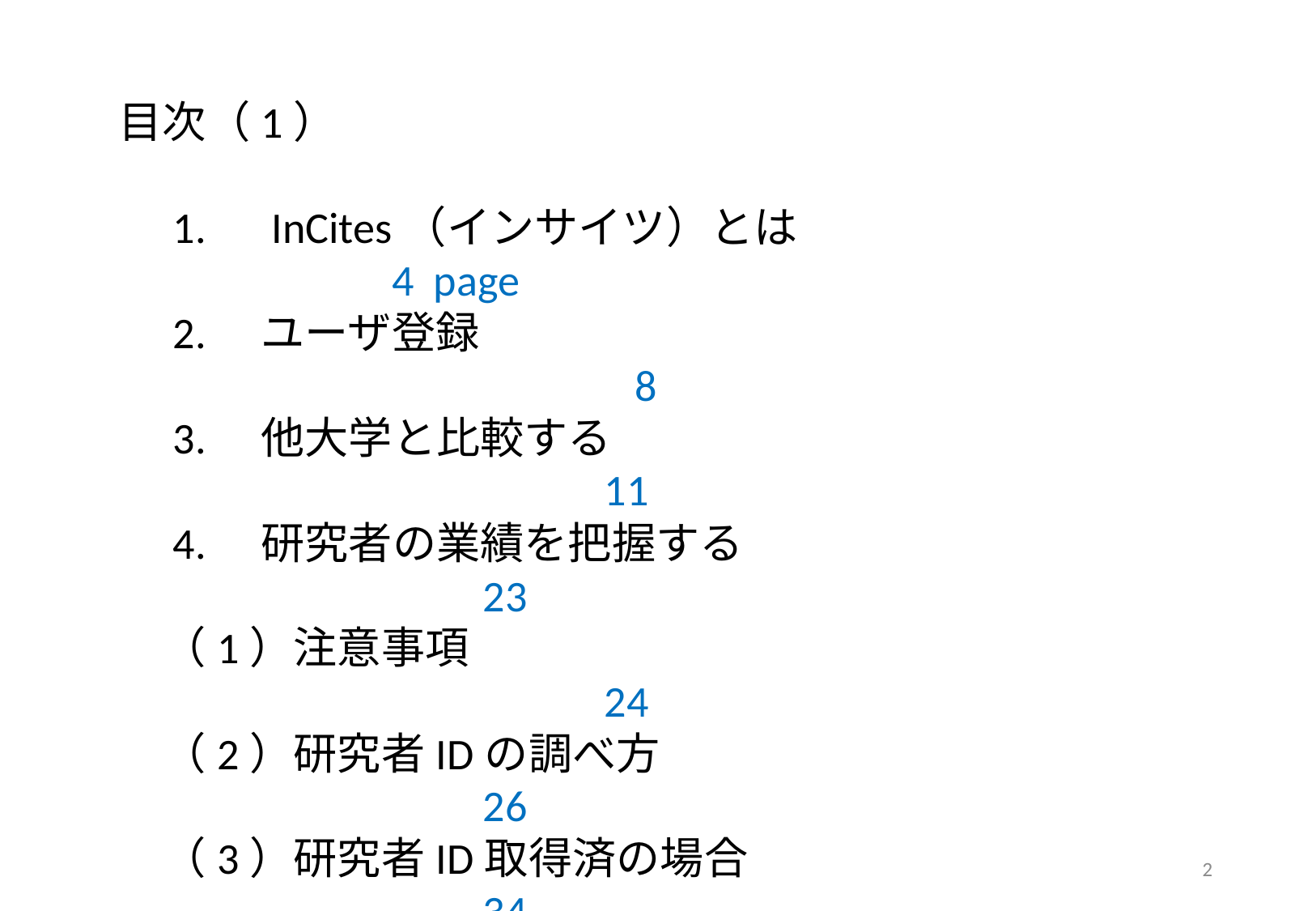

目次（1）

　1.　InCites（インサイツ）とは					  4  page
　2.　ユーザ登録										  8
　3.　他大学と比較する								11
　4.　研究者の業績を把握する						23
　（1）注意事項										24
　（2）研究者IDの調べ方							26
　（3）研究者ID取得済の場合						34
　（4）研究者ID未取得の場合						39
　5.　部局の業績を把握する						71
　（1）注意事項										72
　（2）部局名表記の調べ方						73
　（3）部局名での検索								77
2